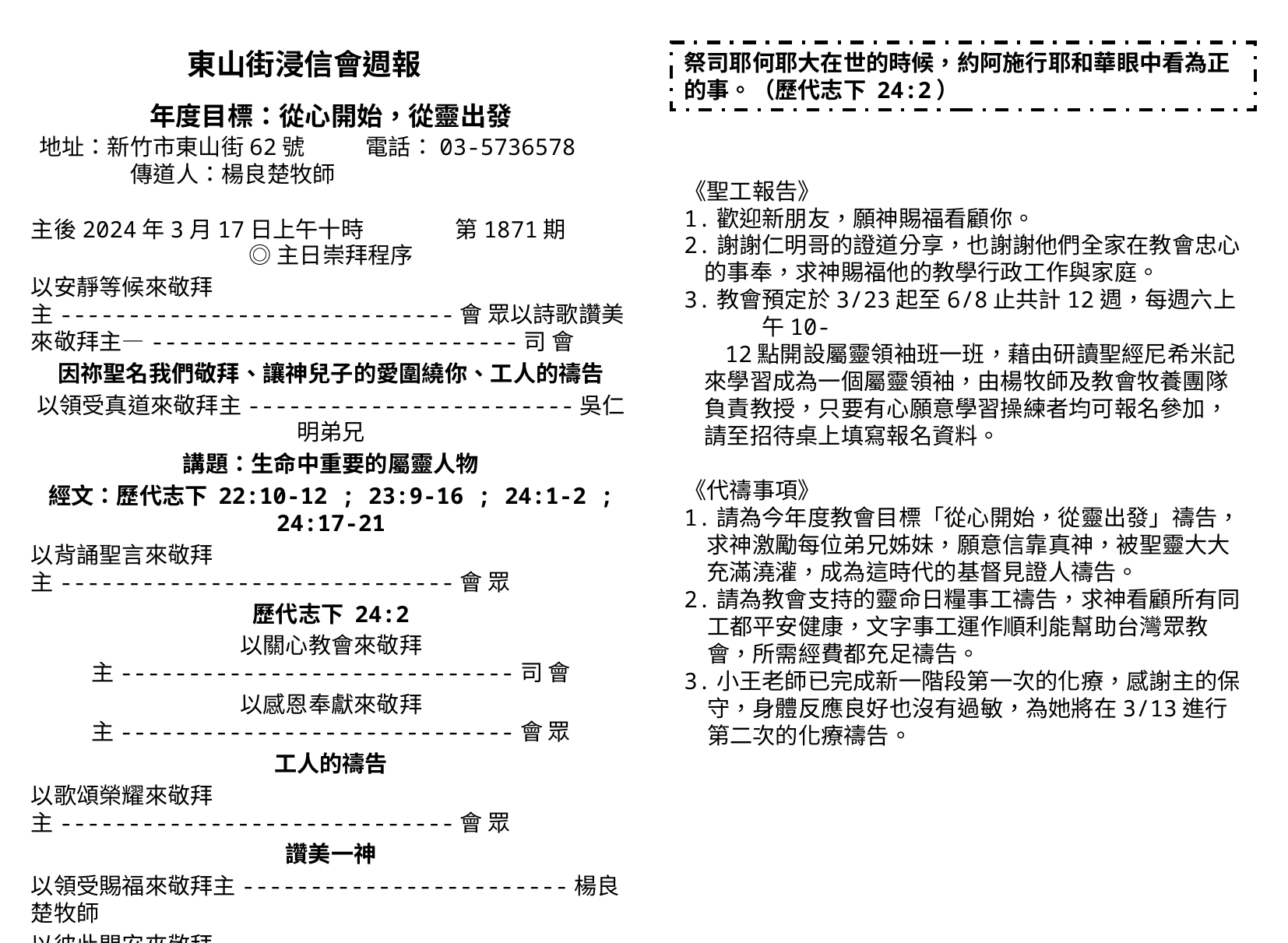

東山街浸信會週報

年度目標：從心開始，從靈出發

祭司耶何耶大在世的時候，約阿施行耶和華眼中看為正的事。（歷代志下 24:2）

地址：新竹市東山街62號            電話：03-5736578
                 傳道人：楊良楚牧師
《聖工報告》
1.歡迎新朋友，願神賜福看顧你。
2.謝謝仁明哥的證道分享，也謝謝他們全家在教會忠心
   的事奉，求神賜福他的教學行政工作與家庭。
3.教會預定於3/23起至6/8止共計12週，每週六上午10-
   12點開設屬靈領袖班一班，藉由研讀聖經尼希米記
   來學習成為一個屬靈領袖，由楊牧師及教會牧養團隊
   負責教授，只要有心願意學習操練者均可報名參加，
   請至招待桌上填寫報名資料。

《代禱事項》
1.請為今年度教會目標「從心開始，從靈出發」禱告，求神激勵每位弟兄姊妹，願意信靠真神，被聖靈大大充滿澆灌，成為這時代的基督見證人禱告。
2.請為教會支持的靈命日糧事工禱告，求神看顧所有同工都平安健康，文字事工運作順利能幫助台灣眾教會，所需經費都充足禱告。
3.小王老師已完成新一階段第一次的化療，感謝主的保守，身體反應良好也沒有過敏，為她將在3/13進行第二次的化療禱告。

主後2024年3月17日上午十時                  第1871期
◎主日崇拜程序
以安靜等候來敬拜主-----------------------------會 眾以詩歌讚美來敬拜主—---------------------------司 會
因祢聖名我們敬拜、讓神兒子的愛圍繞你、工人的禱告
以領受真道來敬拜主------------------------吳仁明弟兄
講題：生命中重要的屬靈人物
經文：歷代志下 22:10-12 ; 23:9-16 ; 24:1-2 ; 24:17-21
以背誦聖言來敬拜主-----------------------------會 眾
歷代志下 24:2
以關心教會來敬拜主-----------------------------司 會
以感恩奉獻來敬拜主-----------------------------會 眾
工人的禱告
以歌頌榮耀來敬拜主-----------------------------會 眾
讚美一神
以領受賜福來敬拜主------------------------楊良楚牧師
以彼此問安來敬拜主-----------------------------會 眾
愛我們的家